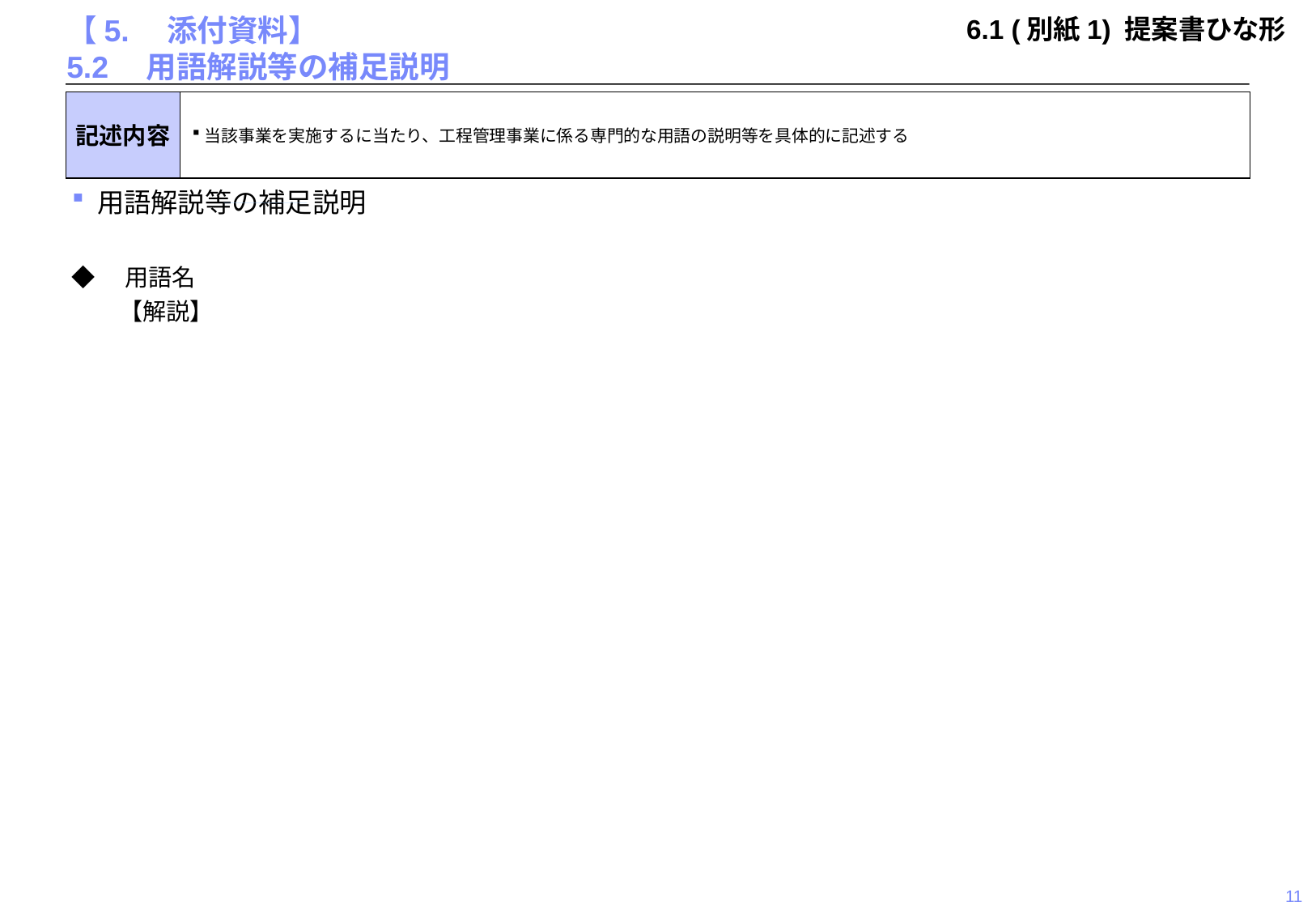

6.1 (別紙1) 提案書ひな形
# 【5.　添付資料】 5.2　用語解説等の補足説明
記述内容
当該事業を実施するに当たり、工程管理事業に係る専門的な用語の説明等を具体的に記述する
用語解説等の補足説明

◆　用語名
　　【解説】

11